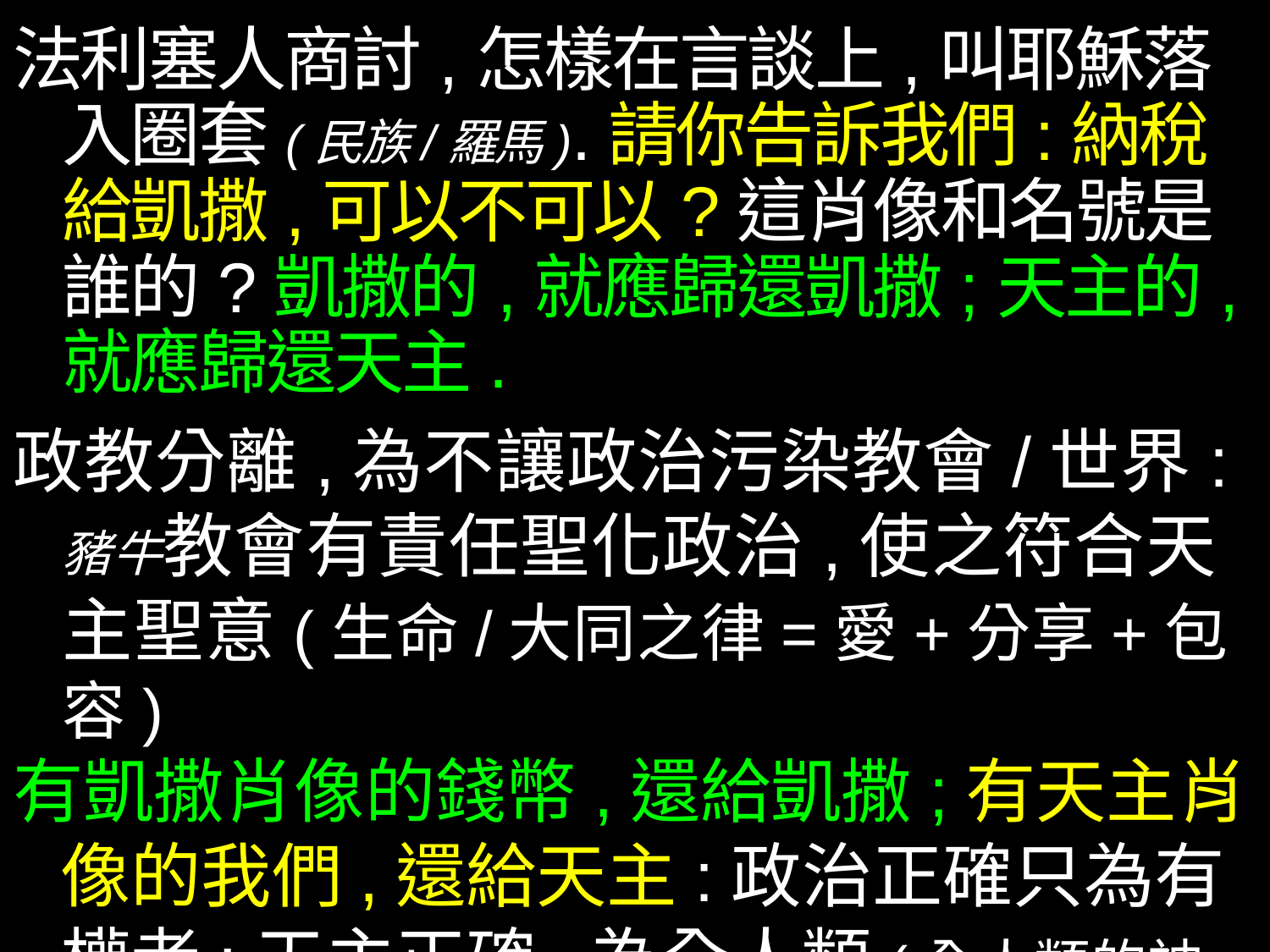

法利塞人商討,怎樣在言談上,叫耶穌落入圈套(民族/羅馬).請你告訴我們:納稅給凱撒,可以不可以?這肖像和名號是誰的?凱撒的,就應歸還凱撒;天主的,就應歸還天主.
政教分離,為不讓政治污染教會/世界:豬牛教會有責任聖化政治,使之符合天主聖意(生命/大同之律=愛+分享+包容)
有凱撒肖像的錢幣,還給凱撒;有天主肖像的我們,還給天主:政治正確只為有權者;天主正確,為全人類(全人類的神,君,父,師,友)